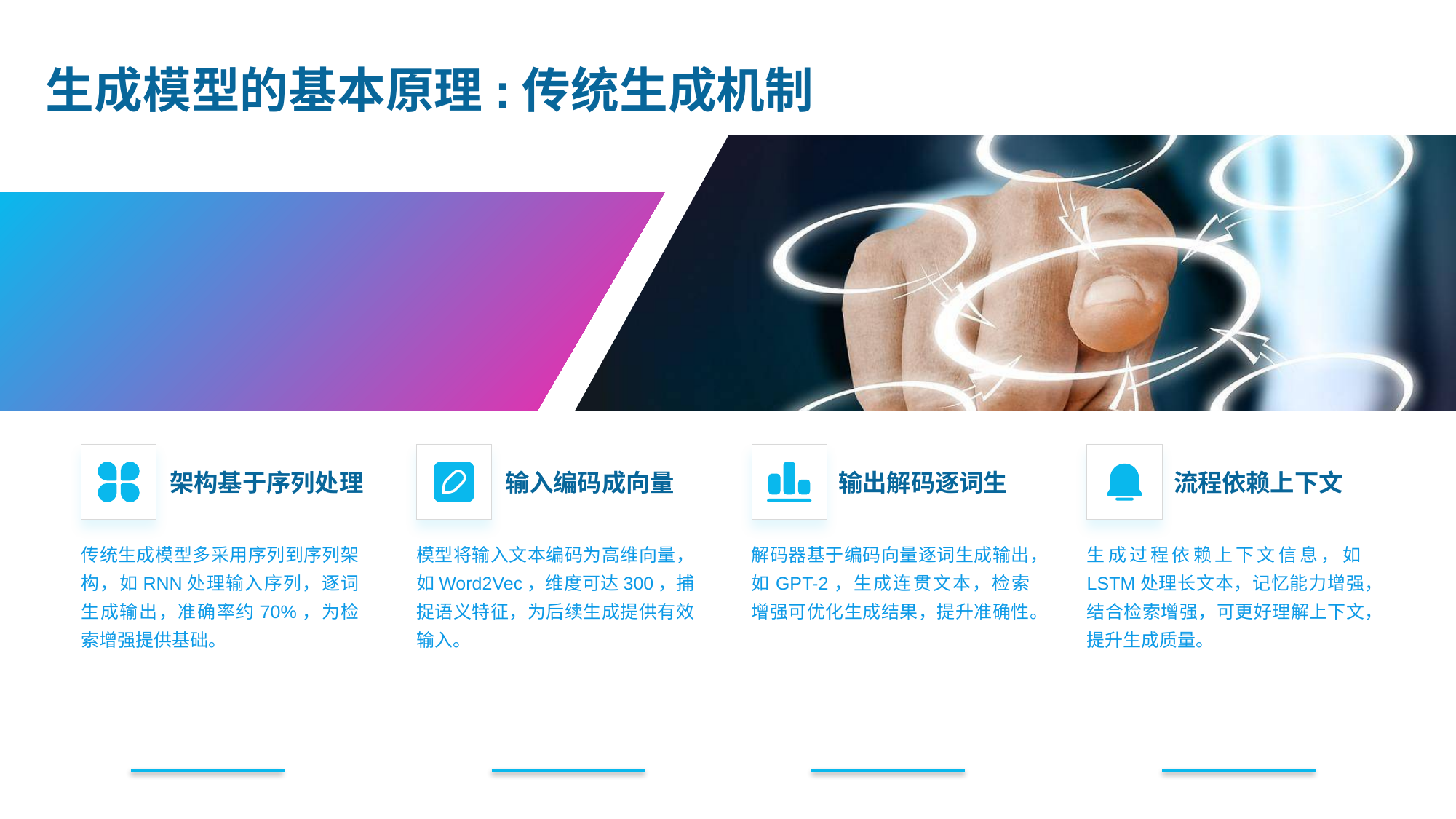

生成模型的基本原理:传统生成机制

架构基于序列处理
输入编码成向量
输出解码逐词生
流程依赖上下文

传统生成模型多采用序列到序列架构，如RNN处理输入序列，逐词生成输出，准确率约70%，为检索增强提供基础。
模型将输入文本编码为高维向量，如Word2Vec，维度可达300，捕捉语义特征，为后续生成提供有效输入。
解码器基于编码向量逐词生成输出，如GPT-2，生成连贯文本，检索增强可优化生成结果，提升准确性。
生成过程依赖上下文信息，如LSTM处理长文本，记忆能力增强，结合检索增强，可更好理解上下文，提升生成质量。